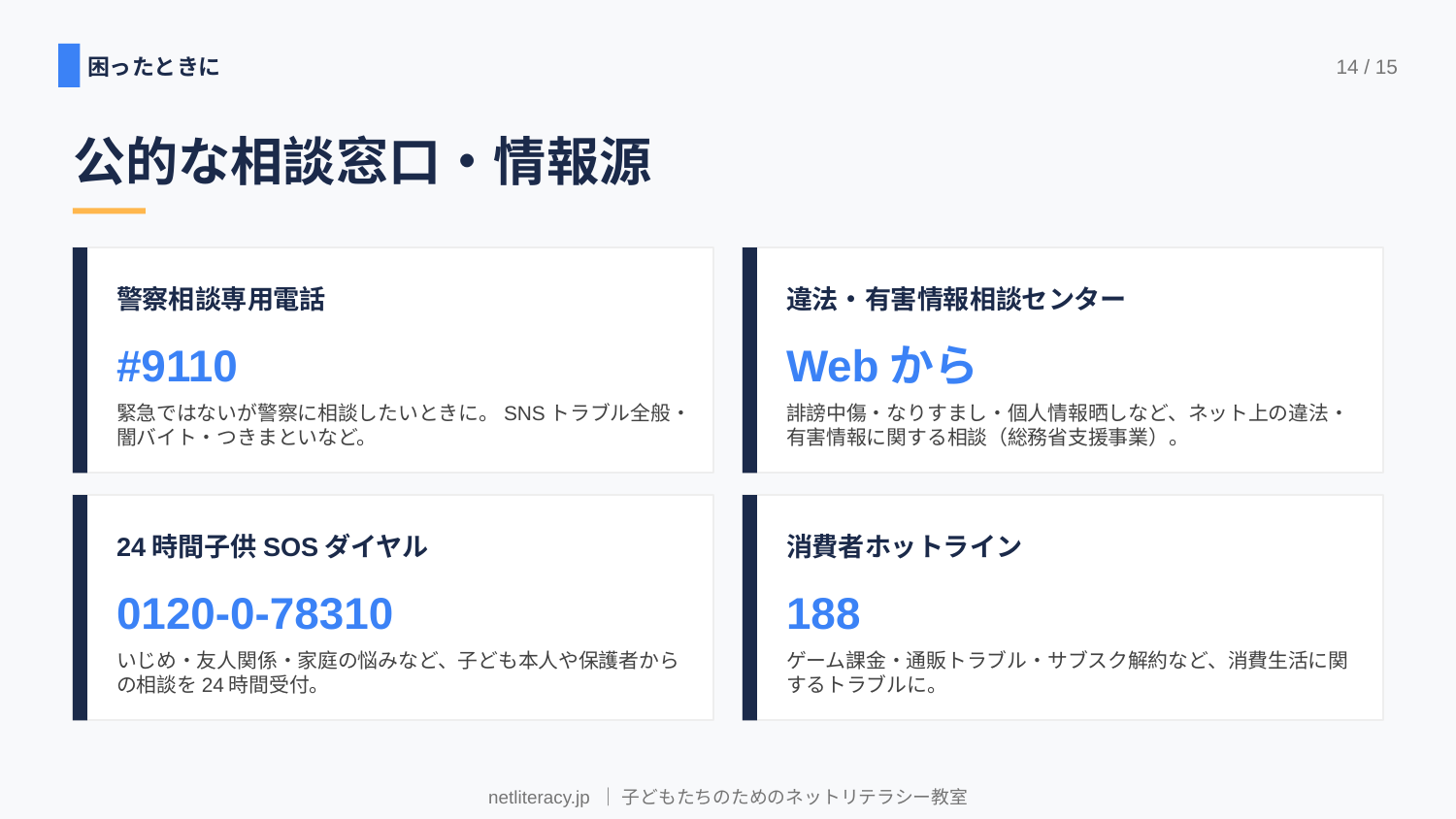

困ったときに
14 / 15

公的な相談窓口・情報源

警察相談専用電話
違法・有害情報相談センター
#9110
Webから
緊急ではないが警察に相談したいときに。SNSトラブル全般・闇バイト・つきまといなど。
誹謗中傷・なりすまし・個人情報晒しなど、ネット上の違法・有害情報に関する相談（総務省支援事業）。

24時間子供SOSダイヤル
消費者ホットライン
0120-0-78310
188
いじめ・友人関係・家庭の悩みなど、子ども本人や保護者からの相談を24時間受付。
ゲーム課金・通販トラブル・サブスク解約など、消費生活に関するトラブルに。
netliteracy.jp ｜ 子どもたちのためのネットリテラシー教室